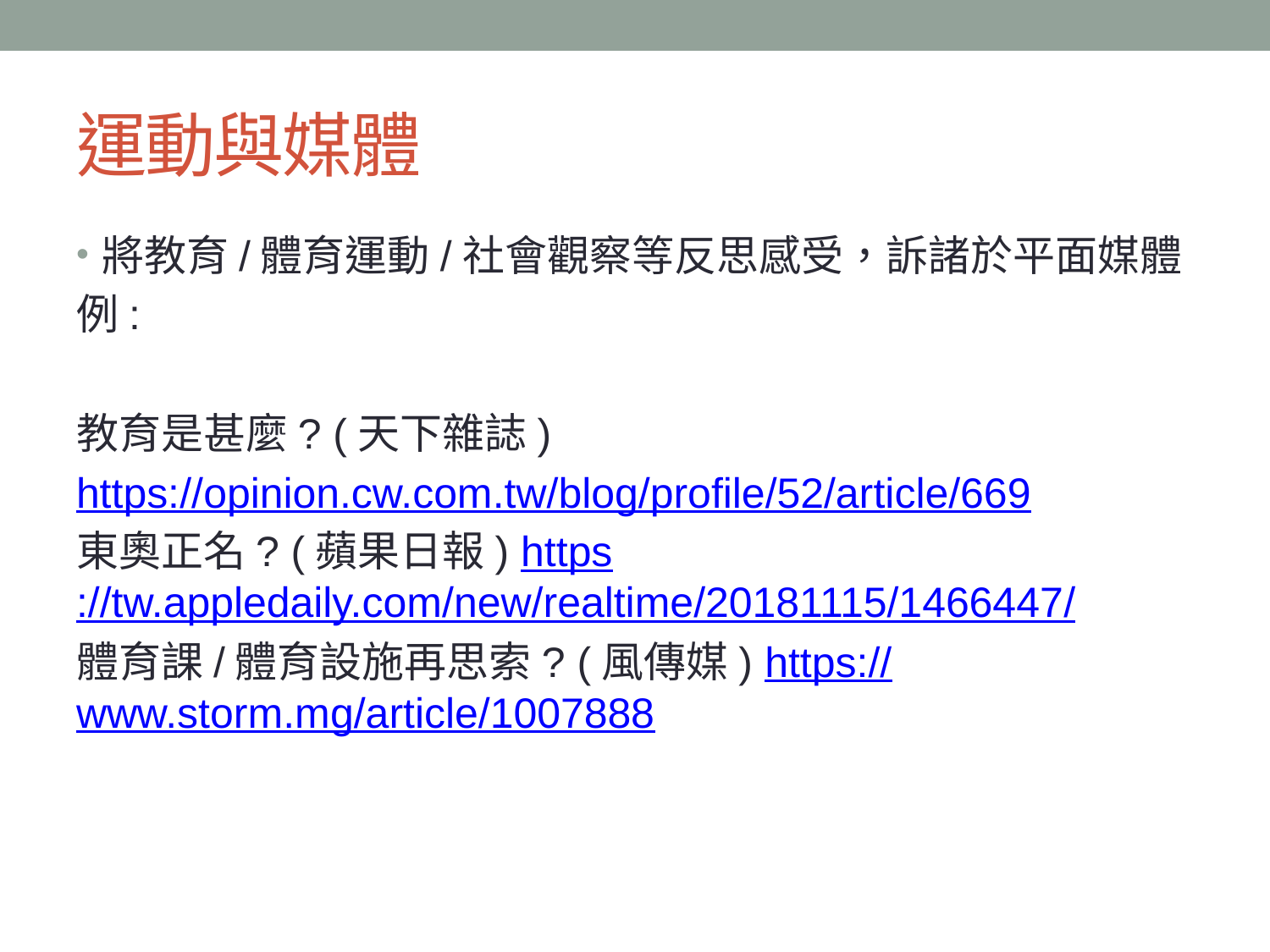

# 運動與媒體
將教育/體育運動/社會觀察等反思感受，訴諸於平面媒體
例:

教育是甚麼? (天下雜誌)
https://opinion.cw.com.tw/blog/profile/52/article/669
東奧正名? (蘋果日報) https://tw.appledaily.com/new/realtime/20181115/1466447/
體育課/體育設施再思索? (風傳媒) https://www.storm.mg/article/1007888